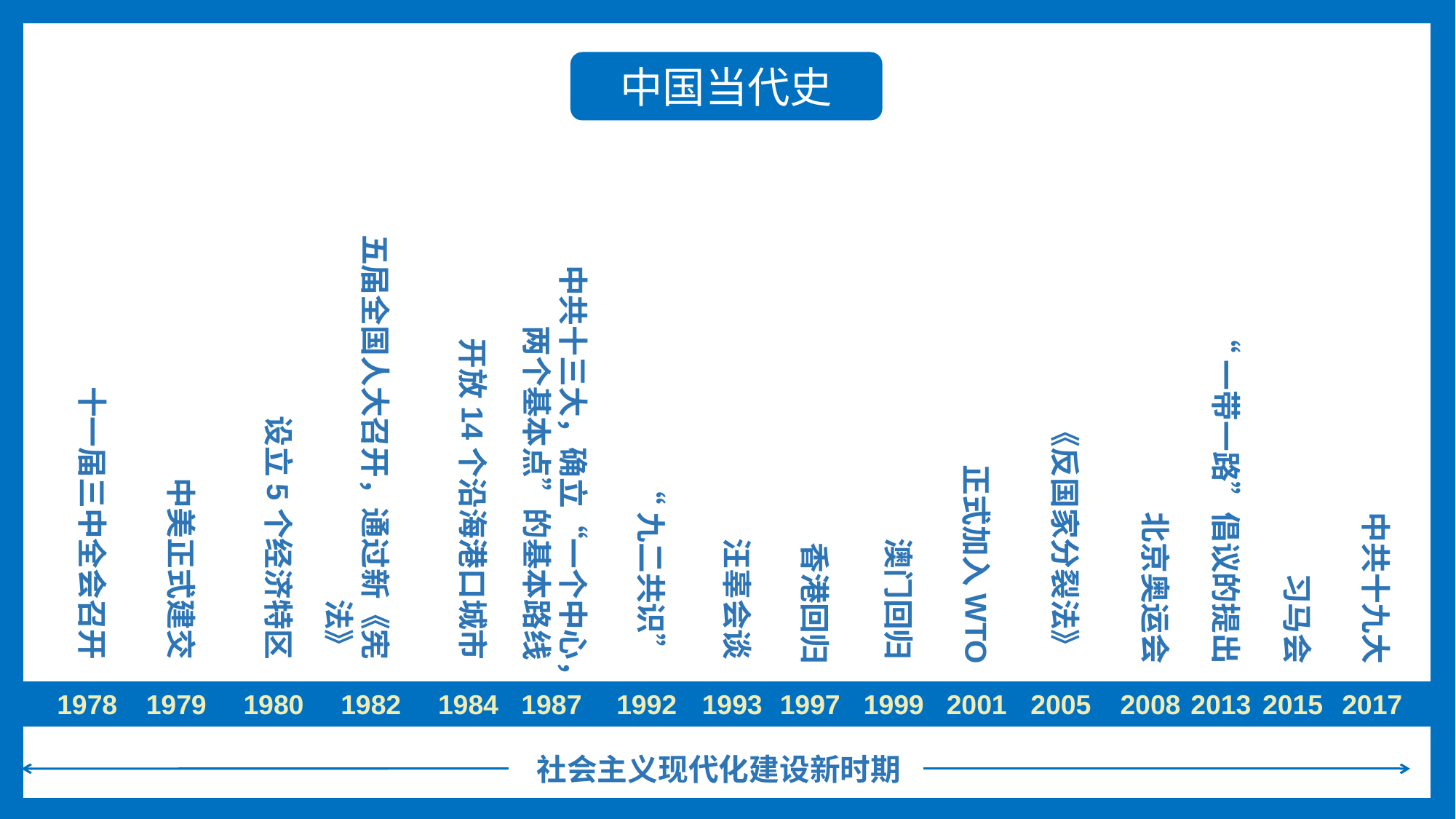

中国当代史
中美正式建交
设立5个经济特区
五届全国人大召开，通过新《宪法》
开放14个沿海港口城市
汪辜会谈
澳门回归
《反国家分裂法》
“九二共识”
香港回归
正式加入WTO
北京奥运会
“一带一路”倡议的提出
习马会
中共十九大
中共十三大，确立“一个中心，两个基本点”的基本路线
十一届三中全会召开
1979
1980
1982
1984
1987
1992
2013
2017

1978
1993
1997
1999
2001
2005
2008
2015
社会主义现代化建设新时期